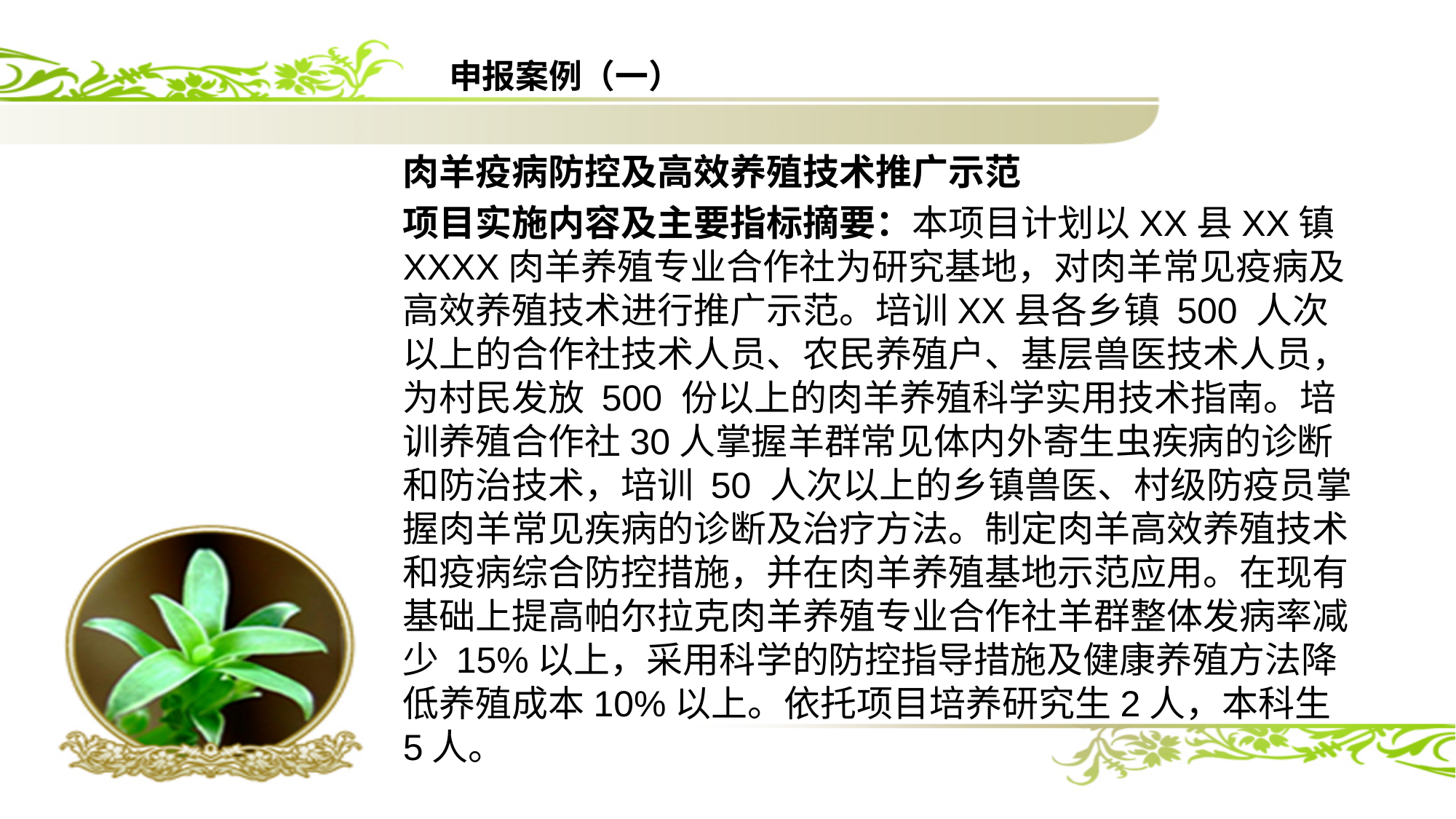

申报案例（一）

肉羊疫病防控及高效养殖技术推广示范
项目实施内容及主要指标摘要：本项目计划以XX县XX镇XXXX肉羊养殖专业合作社为研究基地，对肉羊常见疫病及高效养殖技术进行推广示范。培训XX县各乡镇 500 人次以上的合作社技术人员、农民养殖户、基层兽医技术人员，为村民发放 500 份以上的肉羊养殖科学实用技术指南。培训养殖合作社30人掌握羊群常见体内外寄生虫疾病的诊断和防治技术，培训 50 人次以上的乡镇兽医、村级防疫员掌握肉羊常见疾病的诊断及治疗方法。制定肉羊高效养殖技术和疫病综合防控措施，并在肉羊养殖基地示范应用。在现有基础上提高帕尔拉克肉羊养殖专业合作社羊群整体发病率减少 15%以上，采用科学的防控指导措施及健康养殖方法降低养殖成本10%以上。依托项目培养研究生2人，本科生5人。